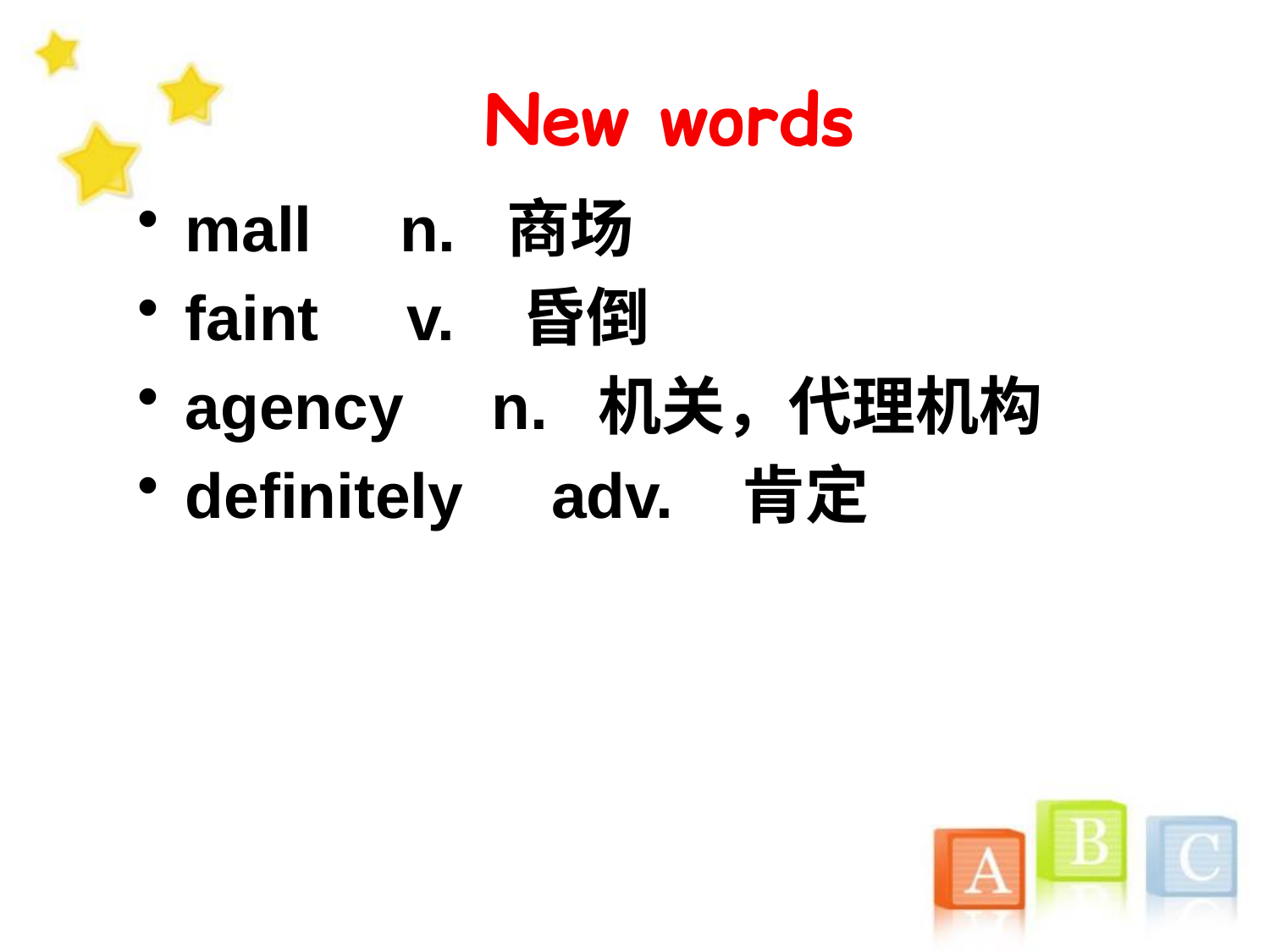

# New words
mall     n.  商场
faint     v.   昏倒
agency     n.  机关，代理机构
definitely     adv.   肯定